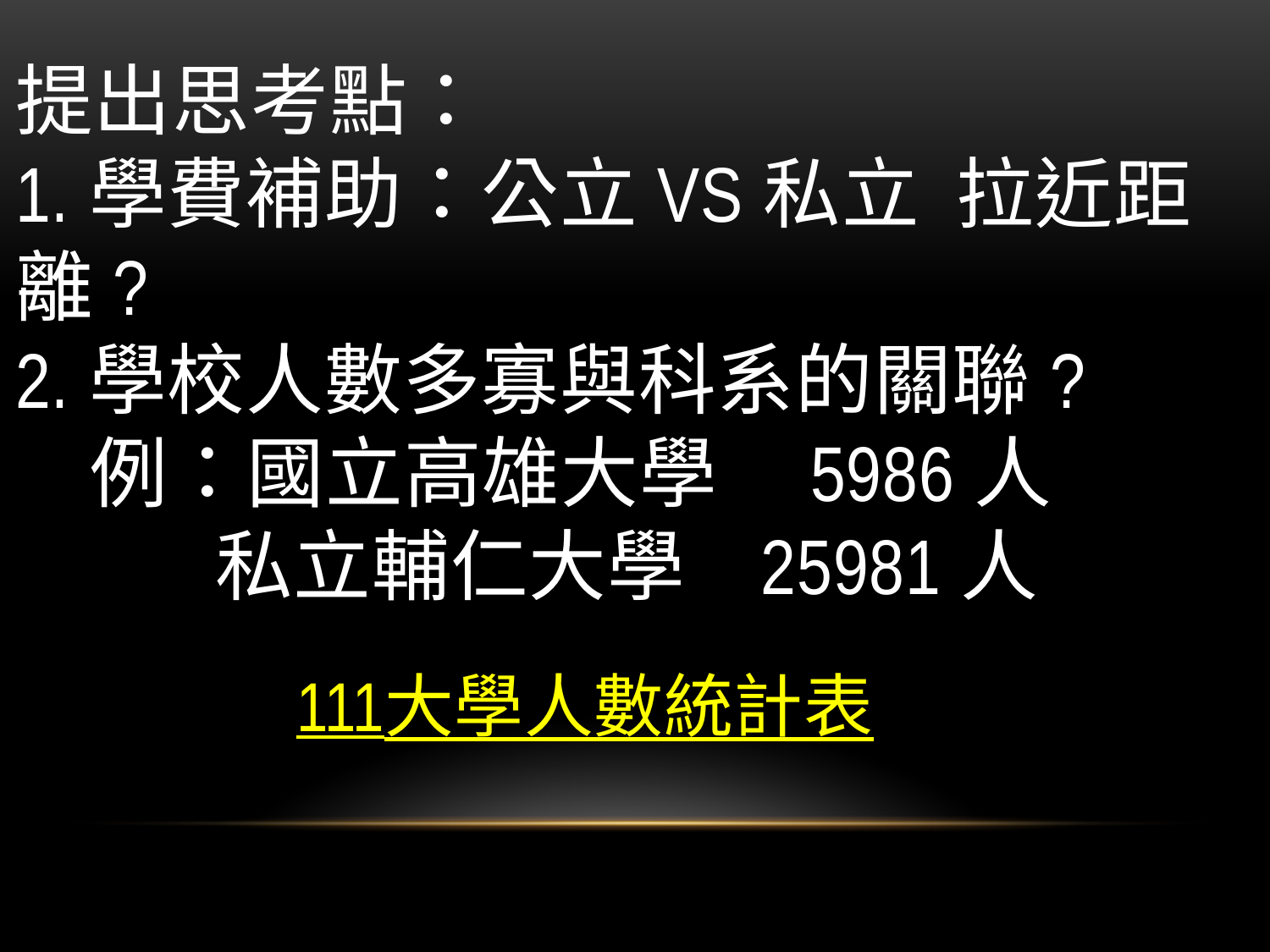

# 提出思考點： 1.學費補助：公立vs私立  拉近距離? 2.學校人數多寡與科系的關聯? 例：國立高雄大學    5986人 私立輔仁大學   25981人
111大學人數統計表